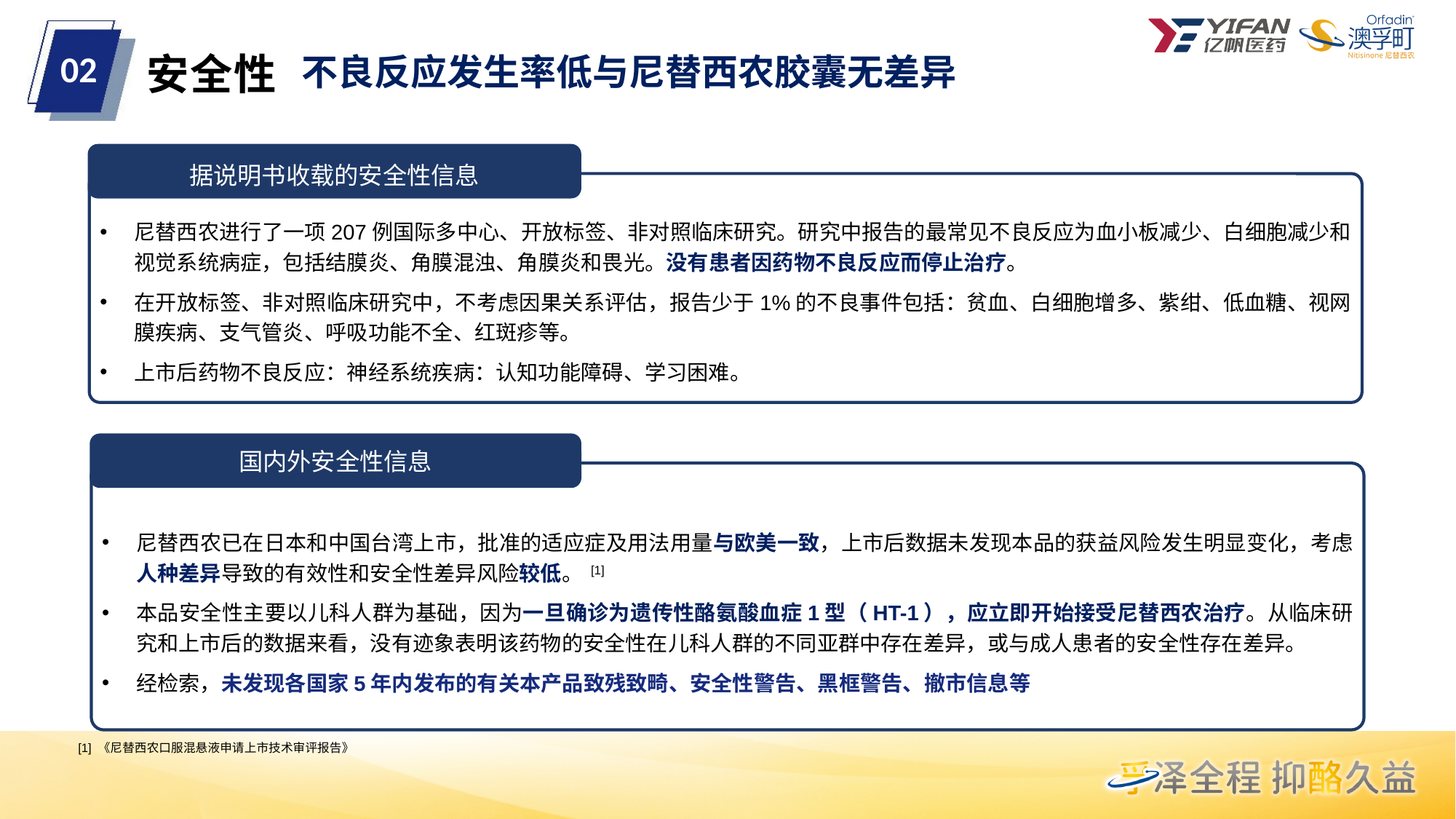

安全性
02
不良反应发生率低与尼替西农胶囊无差异
据说明书收载的安全性信息

尼替西农进行了一项207例国际多中心、开放标签、非对照临床研究。研究中报告的最常见不良反应为血小板减少、白细胞减少和视觉系统病症，包括结膜炎、角膜混浊、角膜炎和畏光。没有患者因药物不良反应而停止治疗。
在开放标签、非对照临床研究中，不考虑因果关系评估，报告少于1%的不良事件包括：贫血、白细胞增多、紫绀、低血糖、视网膜疾病、支气管炎、呼吸功能不全、红斑疹等。
上市后药物不良反应：神经系统疾病：认知功能障碍、学习困难。
国内外安全性信息

尼替西农已在日本和中国台湾上市，批准的适应症及用法用量与欧美一致，上市后数据未发现本品的获益风险发生明显变化，考虑人种差异导致的有效性和安全性差异风险较低。 [1]
本品安全性主要以儿科人群为基础，因为一旦确诊为遗传性酪氨酸血症1型（HT-1），应立即开始接受尼替西农治疗。从临床研究和上市后的数据来看，没有迹象表明该药物的安全性在儿科人群的不同亚群中存在差异，或与成人患者的安全性存在差异。
经检索，未发现各国家5年内发布的有关本产品致残致畸、安全性警告、黑框警告、撤市信息等
[1] 《尼替西农口服混悬液申请上市技术审评报告》